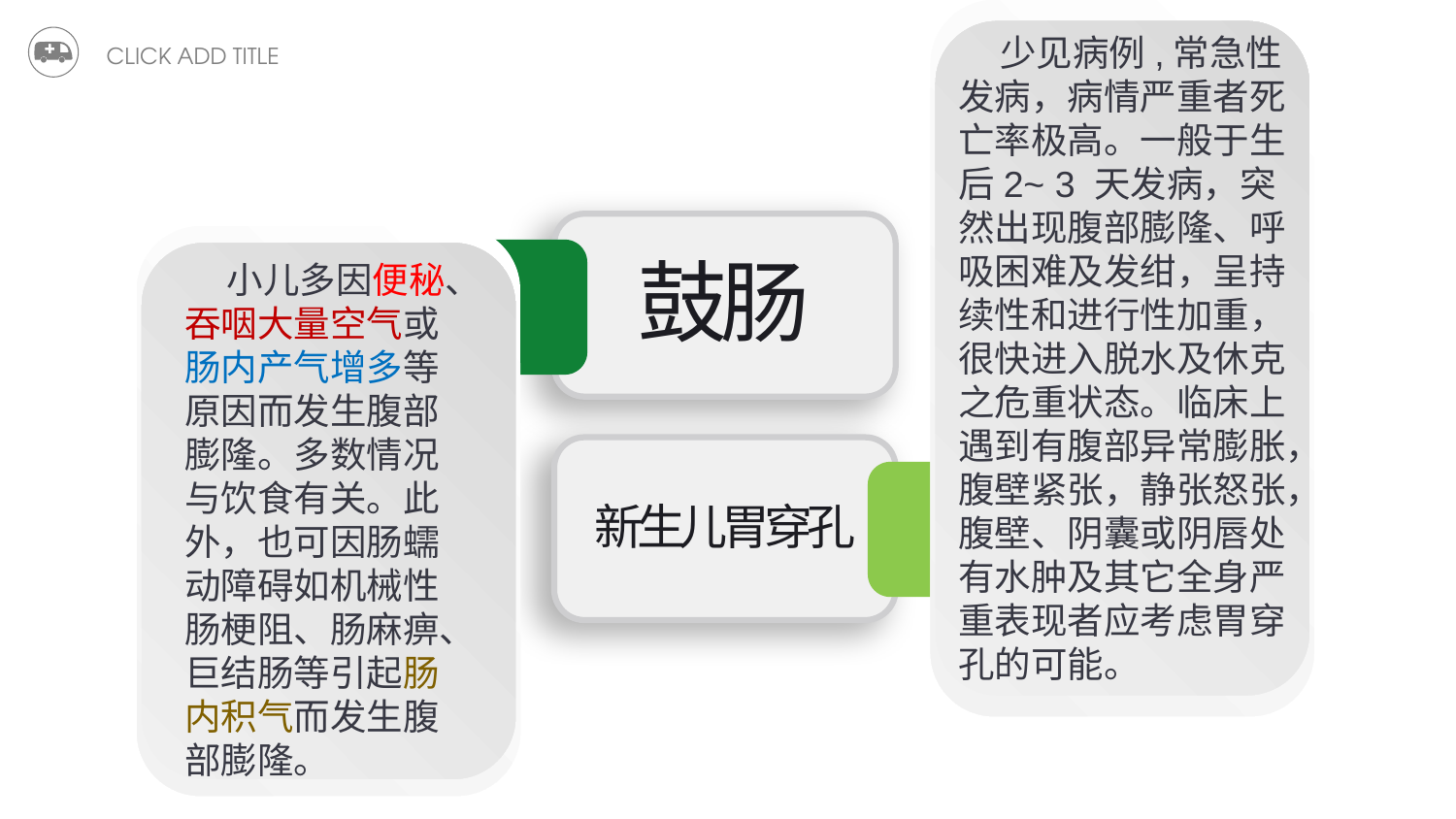

少见病例,常急性发病，病情严重者死亡率极高。一般于生后2~ 3 天发病，突然出现腹部膨隆、呼吸困难及发绀，呈持续性和进行性加重，很快进入脱水及休克之危重状态。临床上遇到有腹部异常膨胀，腹壁紧张，静张怒张，腹壁、阴囊或阴唇处有水肿及其它全身严重表现者应考虑胃穿孔的可能。

鼓肠

    小儿多因便秘、吞咽大量空气或肠内产气增多等原因而发生腹部膨隆。多数情况与饮食有关。此外，也可因肠蠕动障碍如机械性肠梗阻、肠麻痹、巨结肠等引起肠内积气而发生腹部膨隆。

新生儿胃穿孔